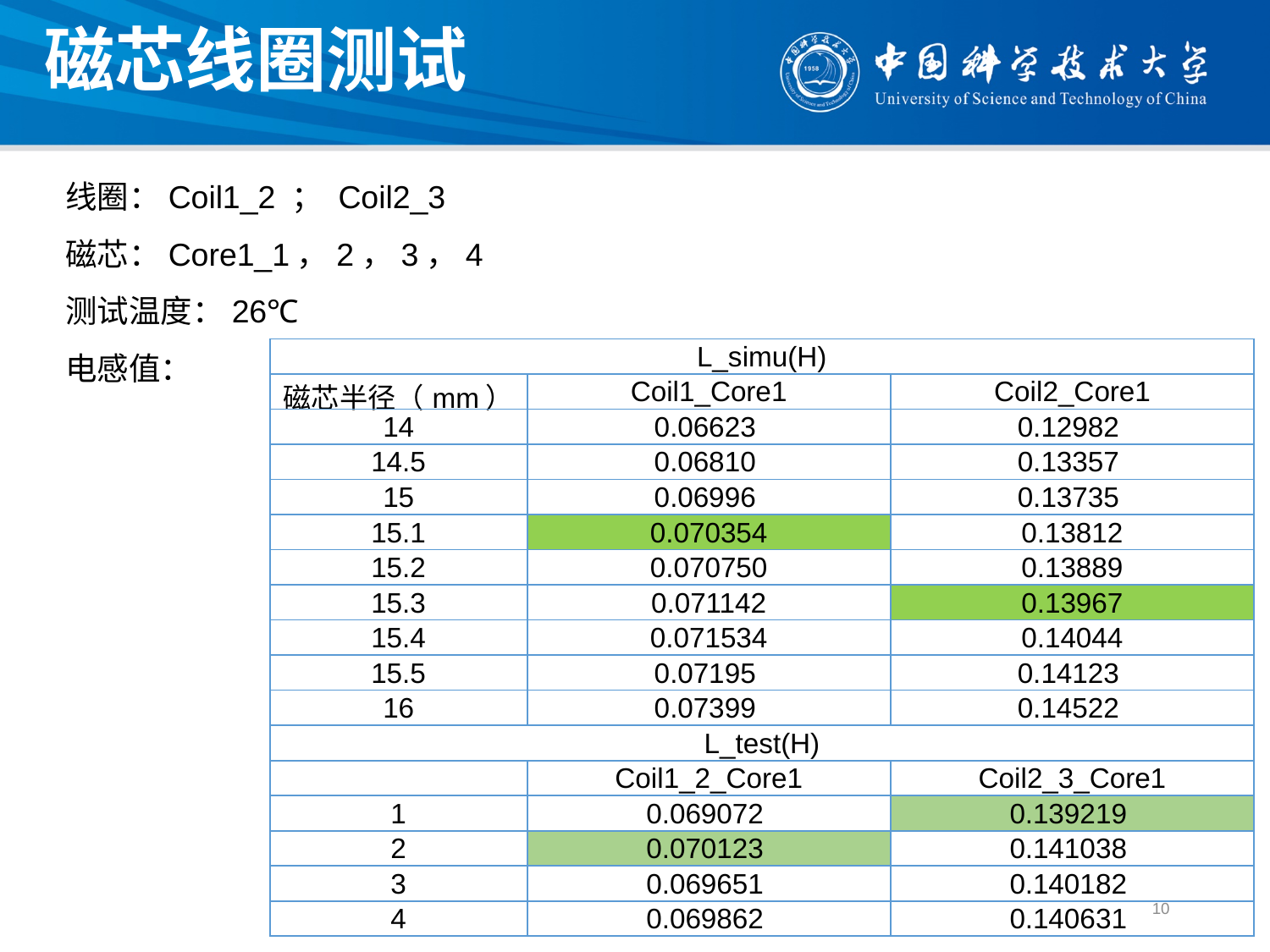

磁芯线圈测试
线圈：Coil1_2 ； Coil2_3
磁芯：Core1_1，2，3，4
测试温度：26℃
电感值：
| L\_simu(H) | L\_simu(H) |  |
| --- | --- | --- |
| 磁芯半径（mm） | Coil1\_Core1 | Coil2\_Core1 |
| 14 | 0.06623 | 0.12982 |
| 14.5 | 0.06810 | 0.13357 |
| 15 | 0.06996 | 0.13735 |
| 15.1 | 0.070354 | 0.13812 |
| 15.2 | 0.070750 | 0.13889 |
| 15.3 | 0.071142 | 0.13967 |
| 15.4 | 0.071534 | 0.14044 |
| 15.5 | 0.07195 | 0.14123 |
| 16 | 0.07399 | 0.14522 |
| L\_test(H) |  |  |
|  | Coil1\_2\_Core1 | Coil2\_3\_Core1 |
| 1 | 0.069072 | 0.139219 |
| 2 | 0.070123 | 0.141038 |
| 3 | 0.069651 | 0.140182 |
| 4 | 0.069862 | 0.140631 |
10